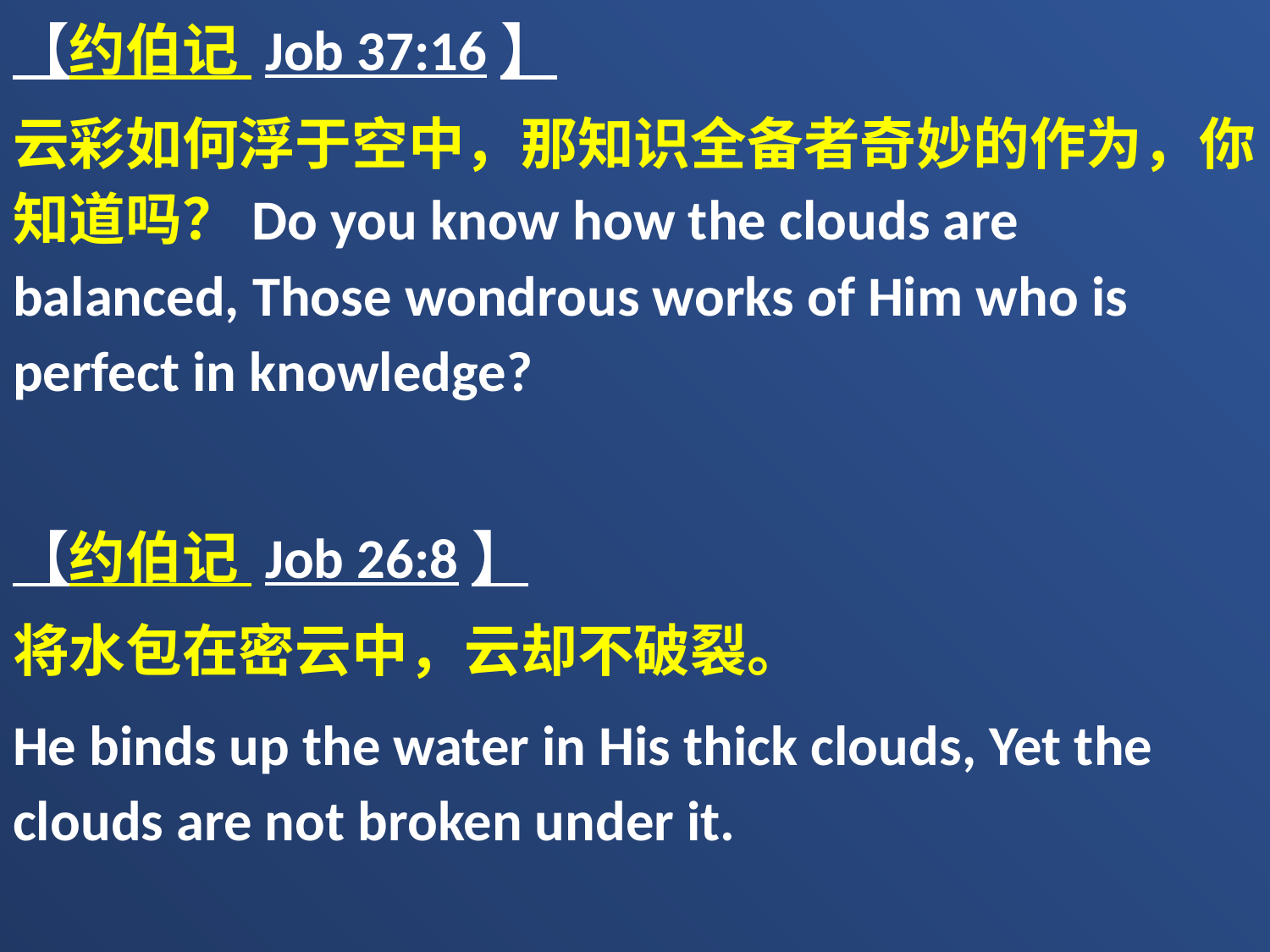

【约伯记 Job 37:16】
云彩如何浮于空中，那知识全备者奇妙的作为，你知道吗？Do you know how the clouds are balanced, Those wondrous works of Him who is perfect in knowledge?

【约伯记 Job 26:8】
将水包在密云中，云却不破裂。
He binds up the water in His thick clouds, Yet the clouds are not broken under it.